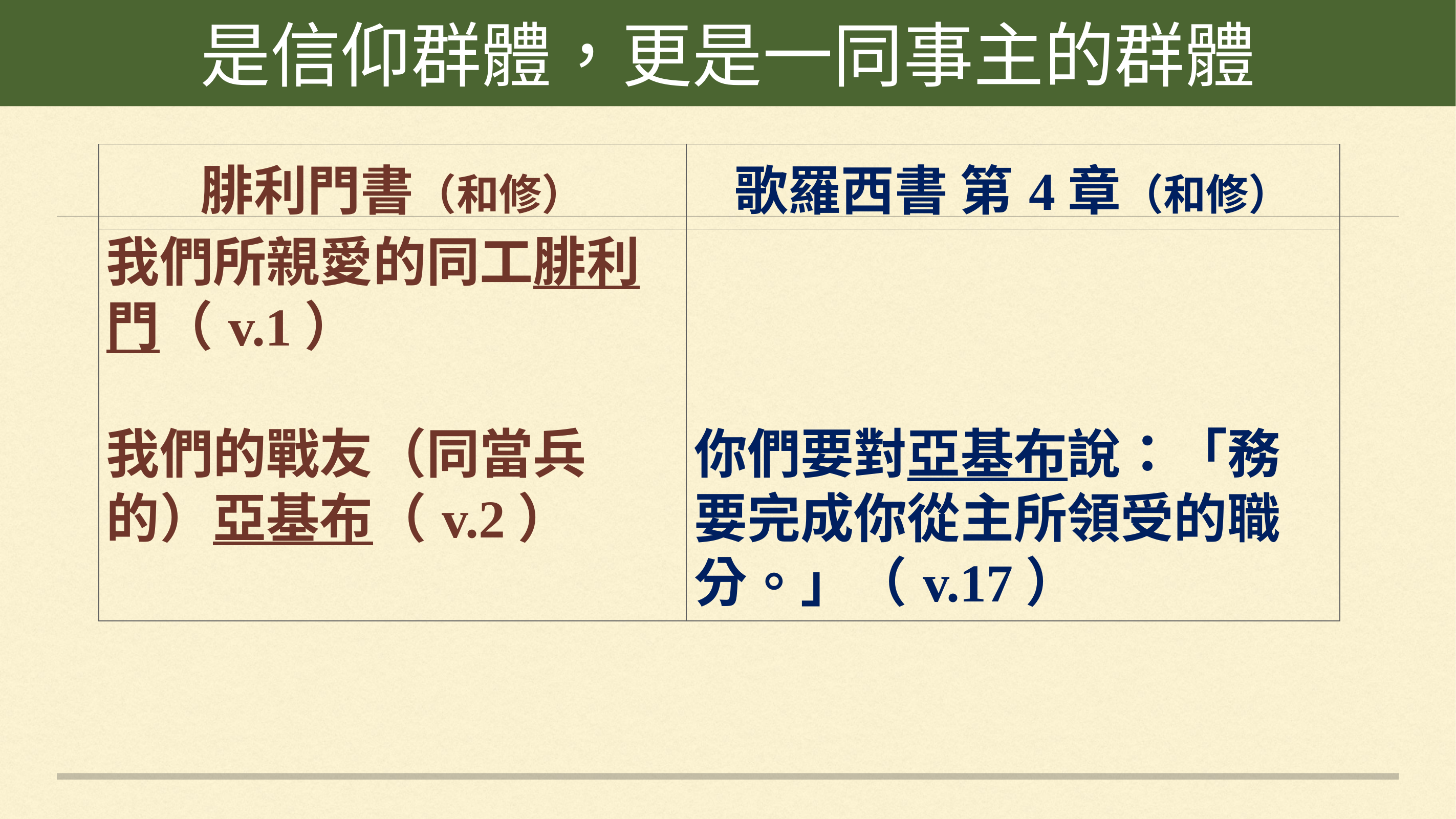

是信仰群體，更是一同事主的群體
#
| 腓利門書（和修） | 歌羅西書 第4章（和修） |
| --- | --- |
| 我們所親愛的同工腓利門（v.1） 我們的戰友（同當兵的）亞基布（v.2） | 你們要對亞基布說：「務要完成你從主所領受的職分。」（v.17） |